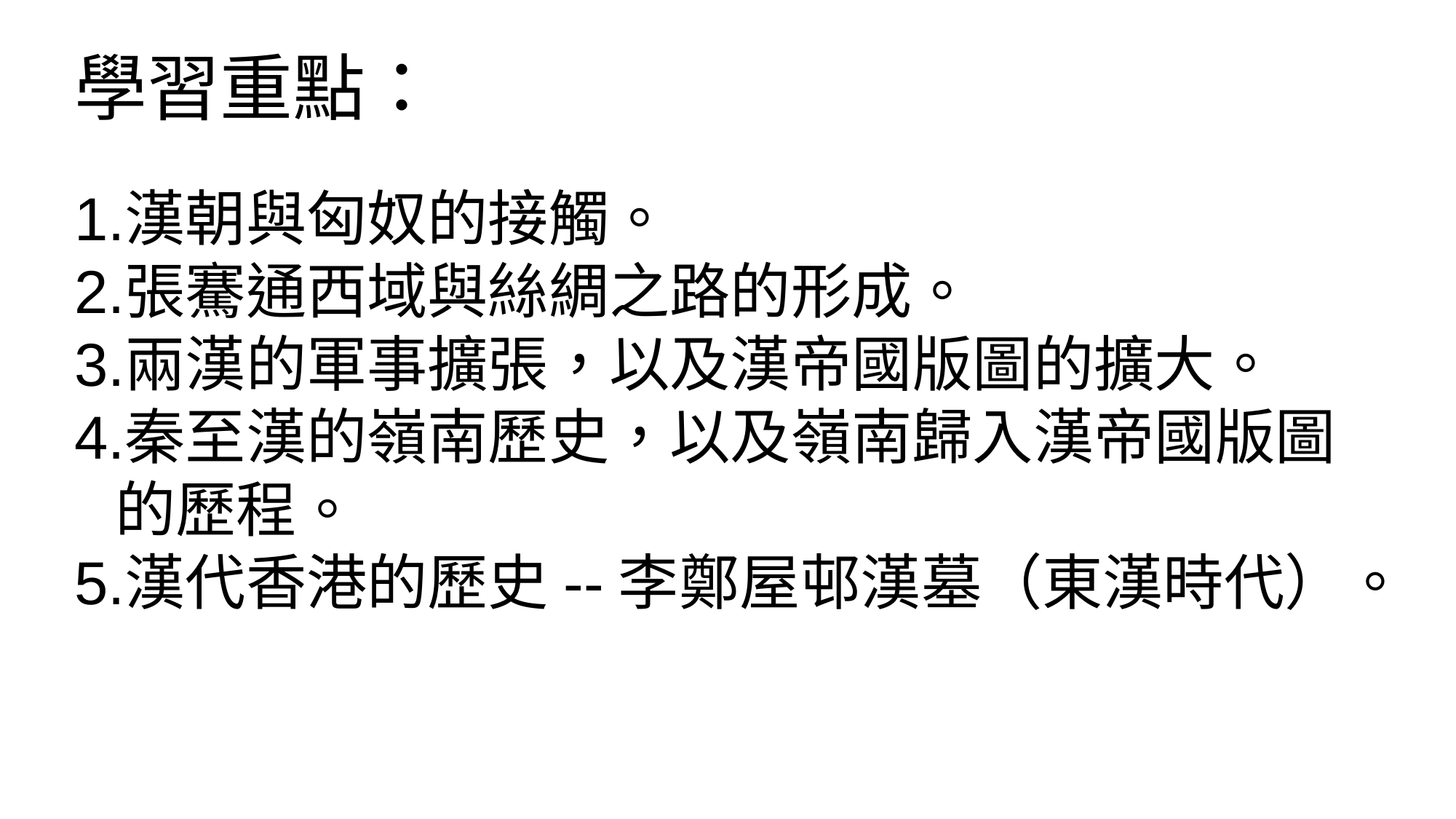

學習重點：

漢朝與匈奴的接觸。
張騫通西域與絲綢之路的形成。
兩漢的軍事擴張，以及漢帝國版圖的擴大。
秦至漢的嶺南歷史，以及嶺南歸入漢帝國版圖的歷程。
漢代香港的歷史--李鄭屋邨漢墓（東漢時代）。